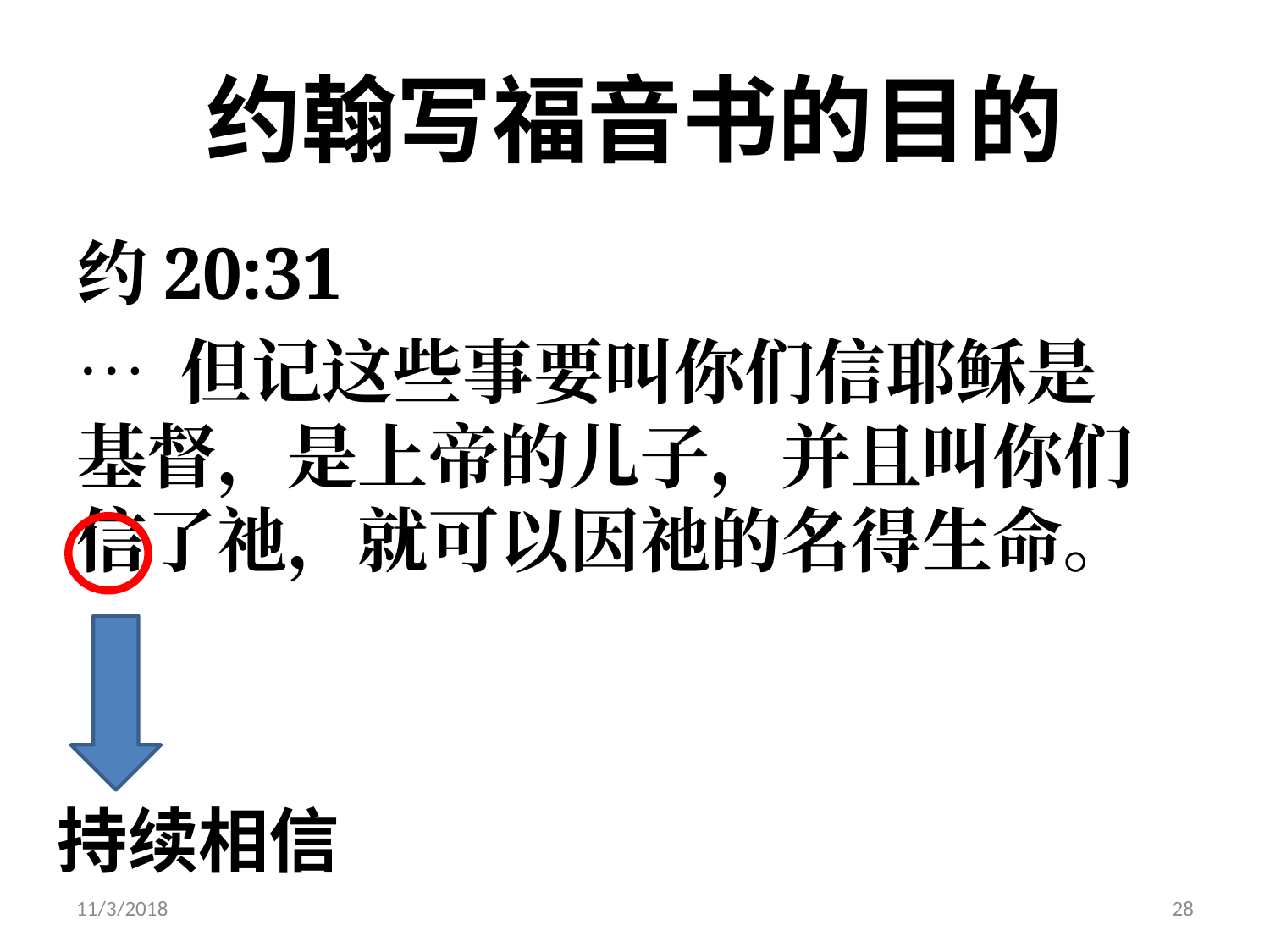

# 约翰写福音书的目的
约20:31
… 但记这些事要叫你们信耶稣是基督，是上帝的儿子，并且叫你们信了祂，就可以因祂的名得生命。

持续相信
11/3/2018
28